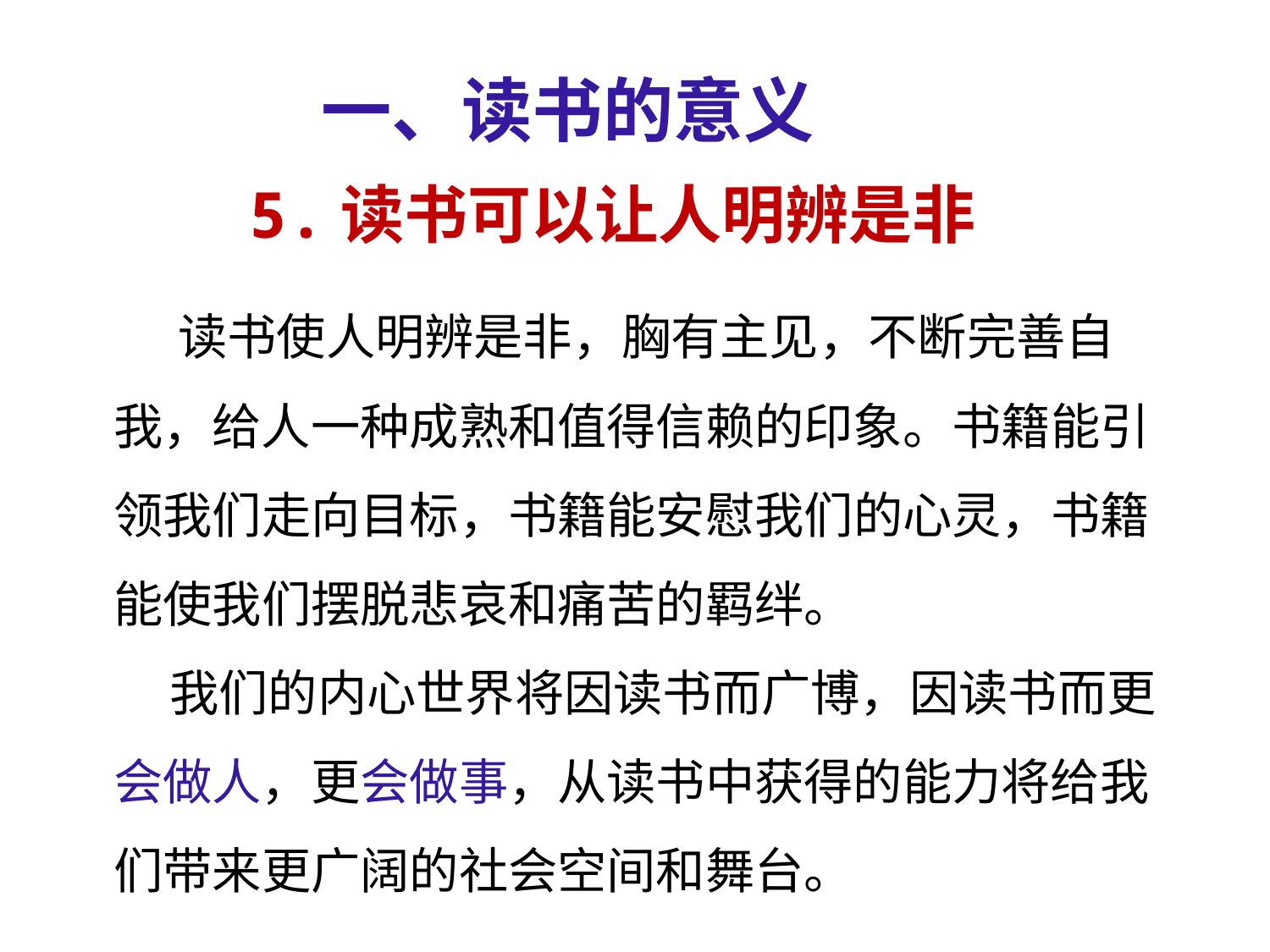

一、读书的意义
 5.读书可以让人明辨是非
    读书使人明辨是非，胸有主见，不断完善自我，给人一种成熟和值得信赖的印象。书籍能引领我们走向目标，书籍能安慰我们的心灵，书籍能使我们摆脱悲哀和痛苦的羁绊。
    我们的内心世界将因读书而广博，因读书而更会做人，更会做事，从读书中获得的能力将给我们带来更广阔的社会空间和舞台。